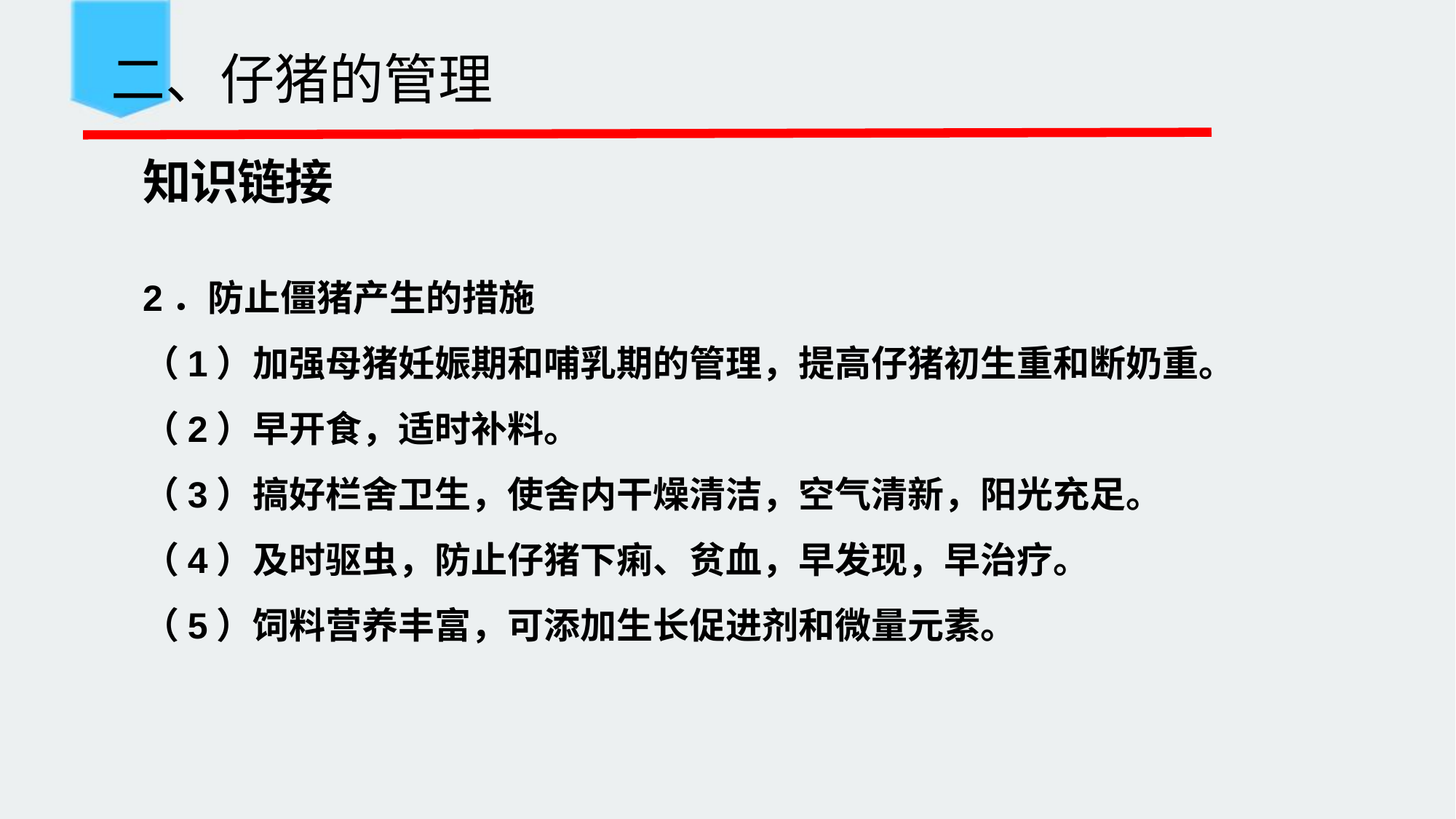

二、仔猪的管理
知识链接

2．防止僵猪产生的措施
（1）加强母猪妊娠期和哺乳期的管理，提高仔猪初生重和断奶重。
（2）早开食，适时补料。
（3）搞好栏舍卫生，使舍内干燥清洁，空气清新，阳光充足。
（4）及时驱虫，防止仔猪下痢、贫血，早发现，早治疗。
（5）饲料营养丰富，可添加生长促进剂和微量元素。